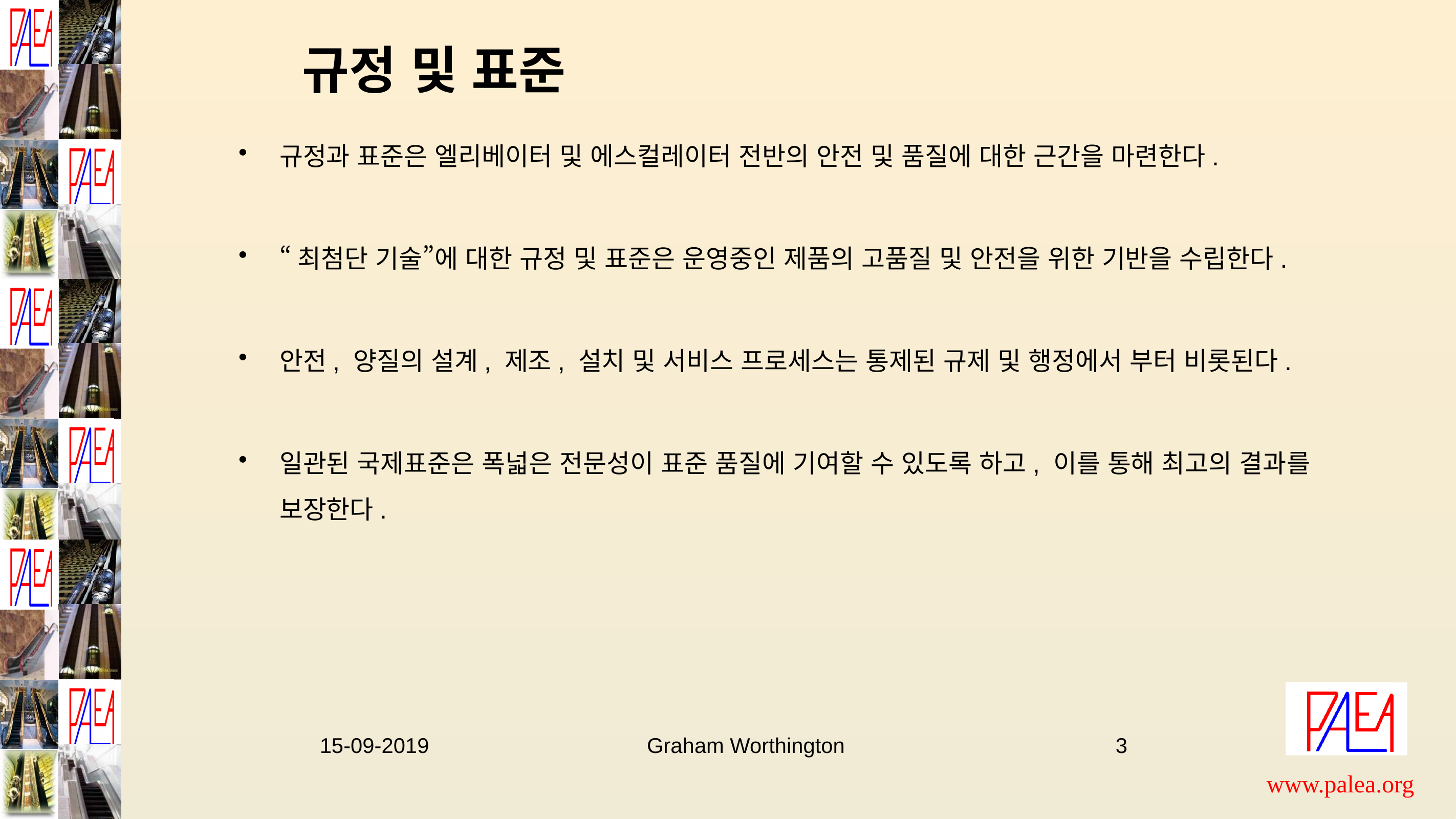

# 규정 및 표준
규정과 표준은 엘리베이터 및 에스컬레이터 전반의 안전 및 품질에 대한 근간을 마련한다.

“최첨단 기술”에 대한 규정 및 표준은 운영중인 제품의 고품질 및 안전을 위한 기반을 수립한다.

안전, 양질의 설계, 제조, 설치 및 서비스 프로세스는 통제된 규제 및 행정에서 부터 비롯된다.

일관된 국제표준은 폭넓은 전문성이 표준 품질에 기여할 수 있도록 하고, 이를 통해 최고의 결과를 보장한다.

15-09-2019                                     Graham Worthington                                              3